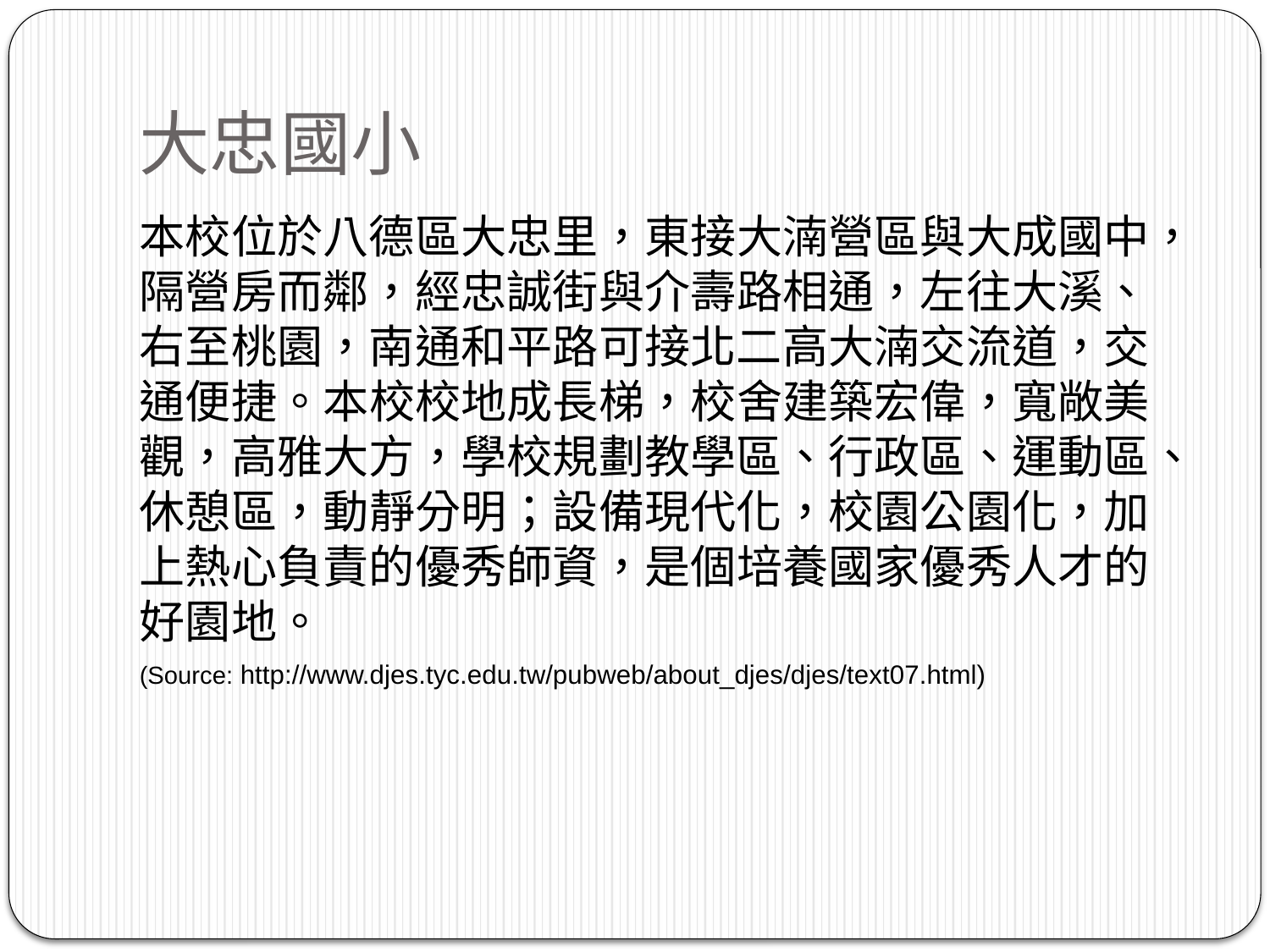

# 大忠國小
本校位於八德區大忠里，東接大湳營區與大成國中，隔營房而鄰，經忠誠街與介壽路相通，左往大溪、右至桃園，南通和平路可接北二高大湳交流道，交通便捷。本校校地成長梯，校舍建築宏偉，寬敞美觀，高雅大方，學校規劃教學區、行政區、運動區、休憩區，動靜分明；設備現代化，校園公園化，加上熱心負責的優秀師資，是個培養國家優秀人才的好園地。
(Source: http://www.djes.tyc.edu.tw/pubweb/about_djes/djes/text07.html)